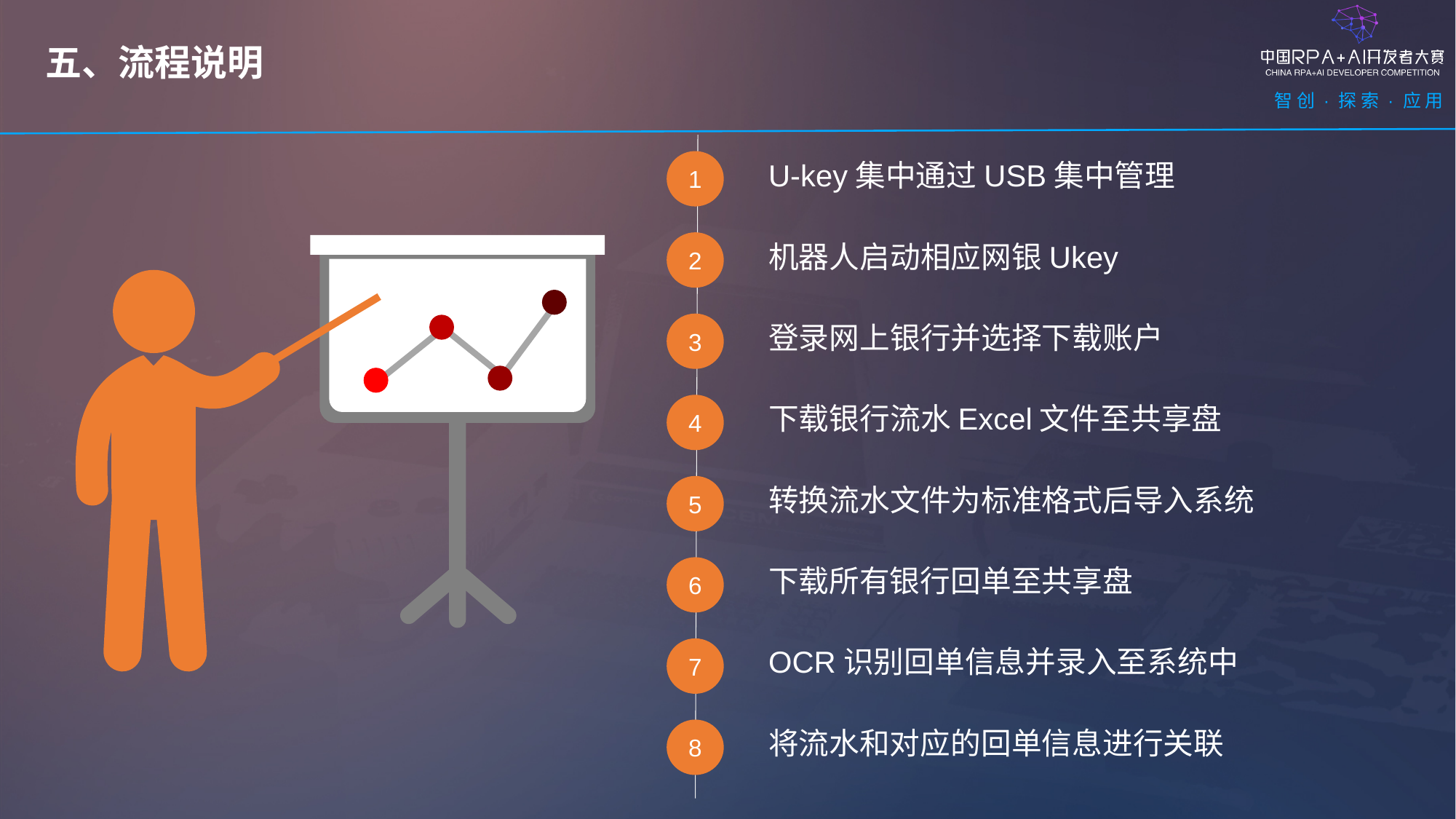

五、流程说明
1
U-key集中通过USB集中管理
机器人启动相应网银Ukey
2

登录网上银行并选择下载账户
3
下载银行流水Excel文件至共享盘
4
转换流水文件为标准格式后导入系统
5
下载所有银行回单至共享盘
6
OCR识别回单信息并录入至系统中
7
将流水和对应的回单信息进行关联
8